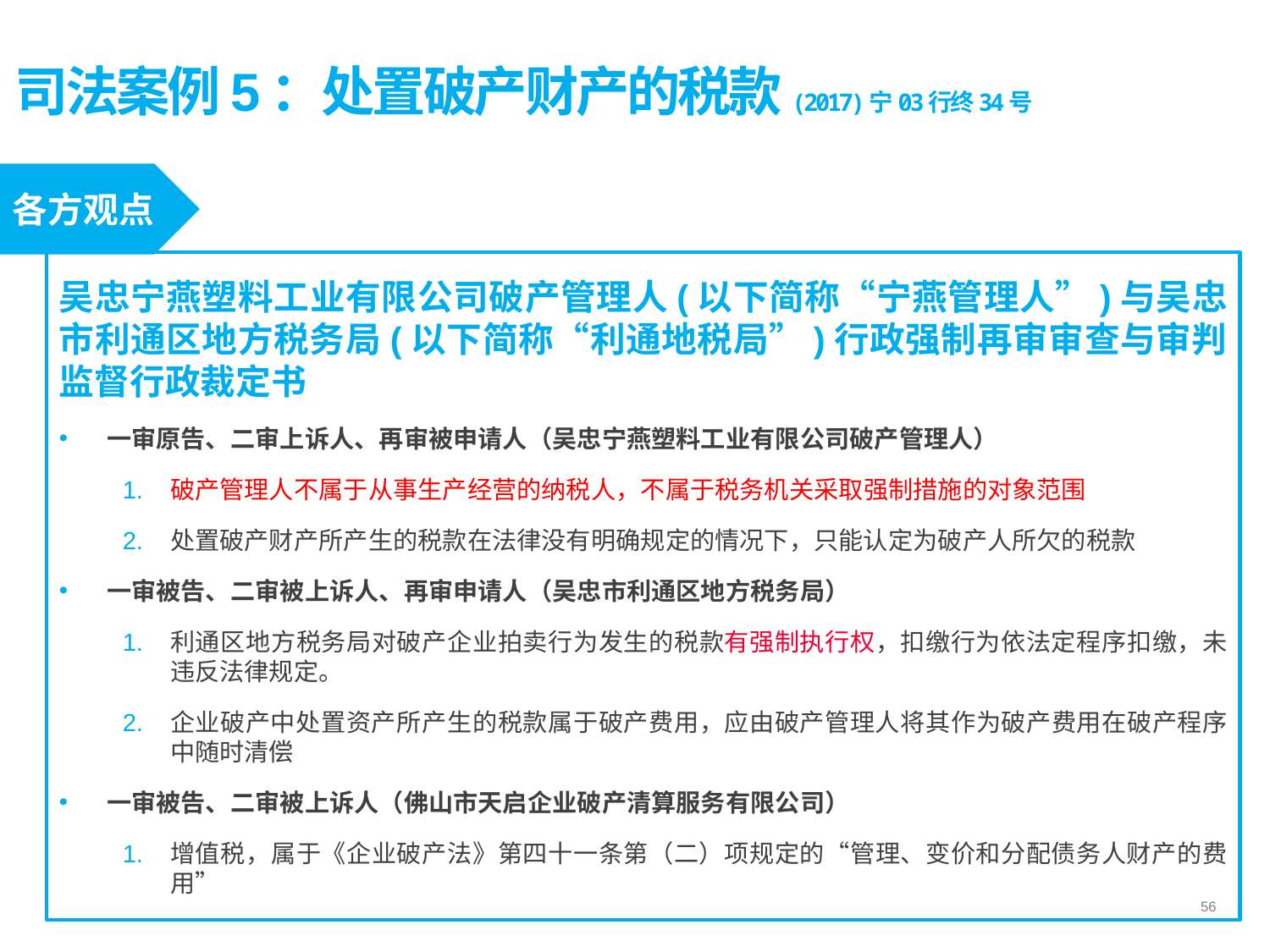

# 司法案例5：处置破产财产的税款(2017)宁03行终34号
各方观点
吴忠宁燕塑料工业有限公司破产管理人(以下简称“宁燕管理人”)与吴忠市利通区地方税务局(以下简称“利通地税局”)行政强制再审审查与审判监督行政裁定书
一审原告、二审上诉人、再审被申请人（吴忠宁燕塑料工业有限公司破产管理人）
破产管理人不属于从事生产经营的纳税人，不属于税务机关采取强制措施的对象范围
处置破产财产所产生的税款在法律没有明确规定的情况下，只能认定为破产人所欠的税款
一审被告、二审被上诉人、再审申请人（吴忠市利通区地方税务局）
利通区地方税务局对破产企业拍卖行为发生的税款有强制执行权，扣缴行为依法定程序扣缴，未违反法律规定。
企业破产中处置资产所产生的税款属于破产费用，应由破产管理人将其作为破产费用在破产程序中随时清偿
一审被告、二审被上诉人（佛山市天启企业破产清算服务有限公司）
增值税，属于《企业破产法》第四十一条第（二）项规定的“管理、变价和分配债务人财产的费用”
56